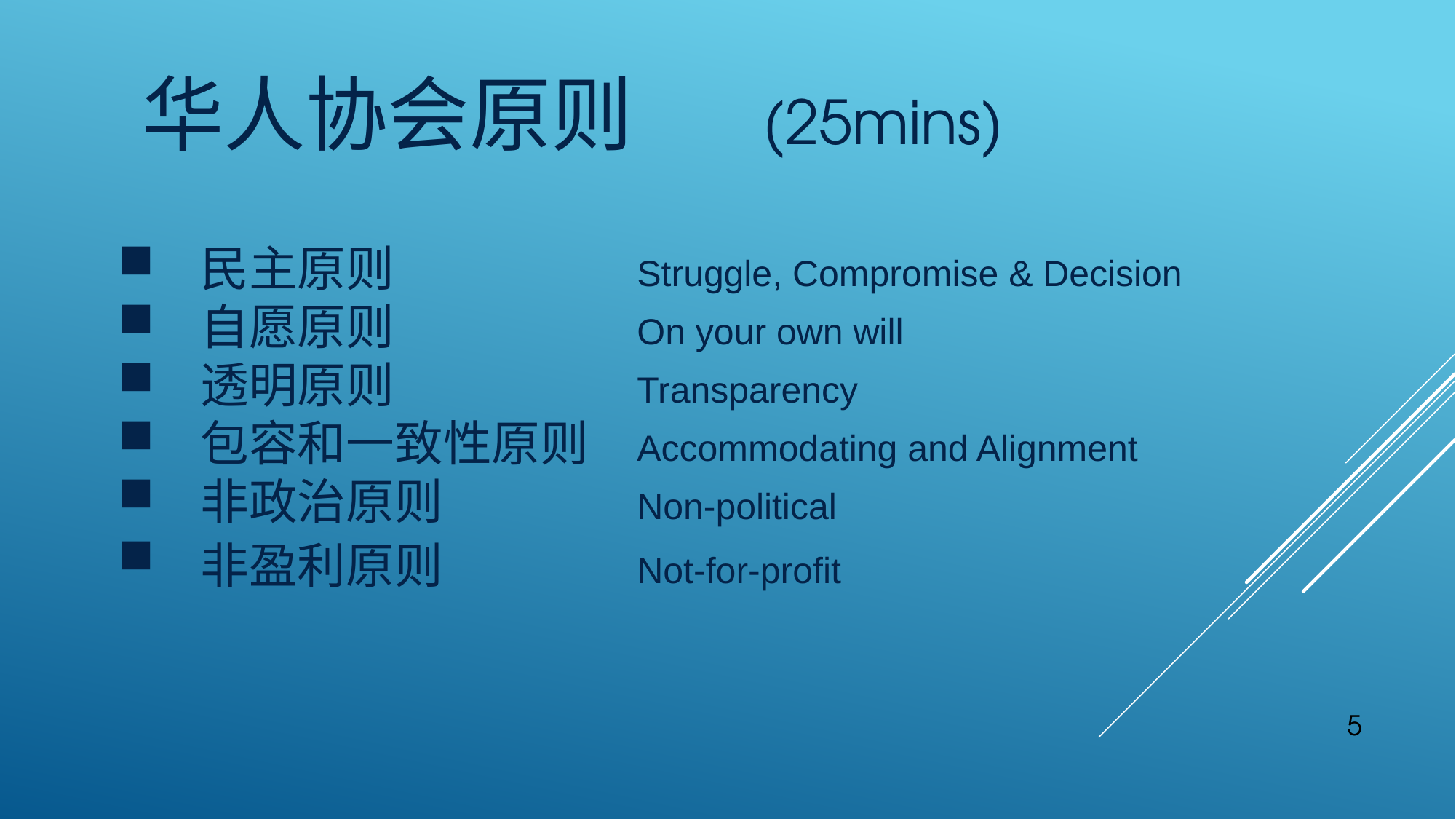

华人协会原则      (25mins)

民主原则			Struggle, Compromise & Decision
自愿原则			On your own will
透明原则			Transparency
包容和一致性原则 	Accommodating and Alignment
非政治原则  		Non-political
非盈利原则 		Not-for-profit
5